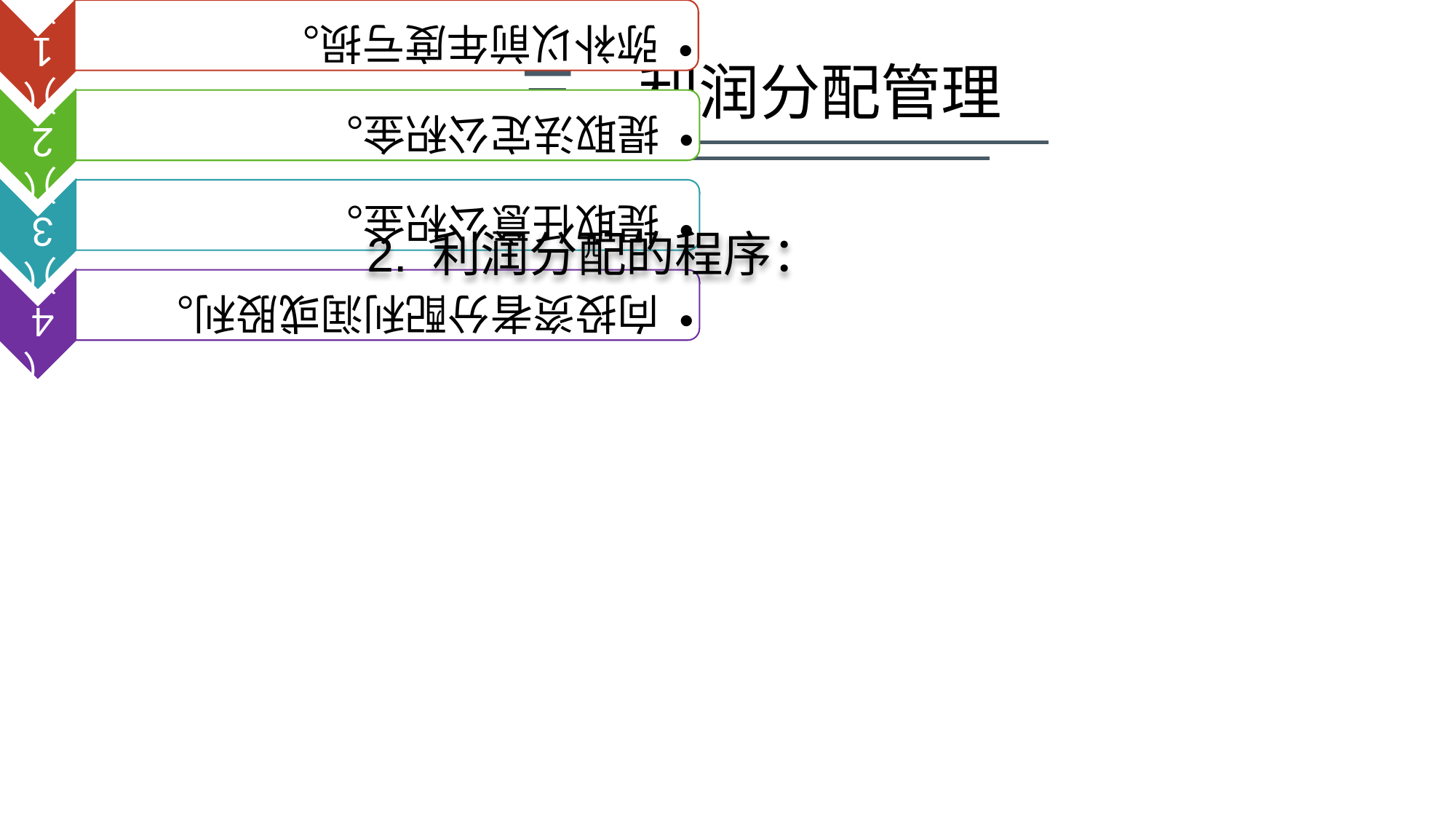

三、利润分配管理
2. 利润分配的程序：
（1）
弥补以前年度亏损。
（2）
提取法定公积金。
（3）
提取任意公积金。
（4）
向投资者分配利润或股利。
7